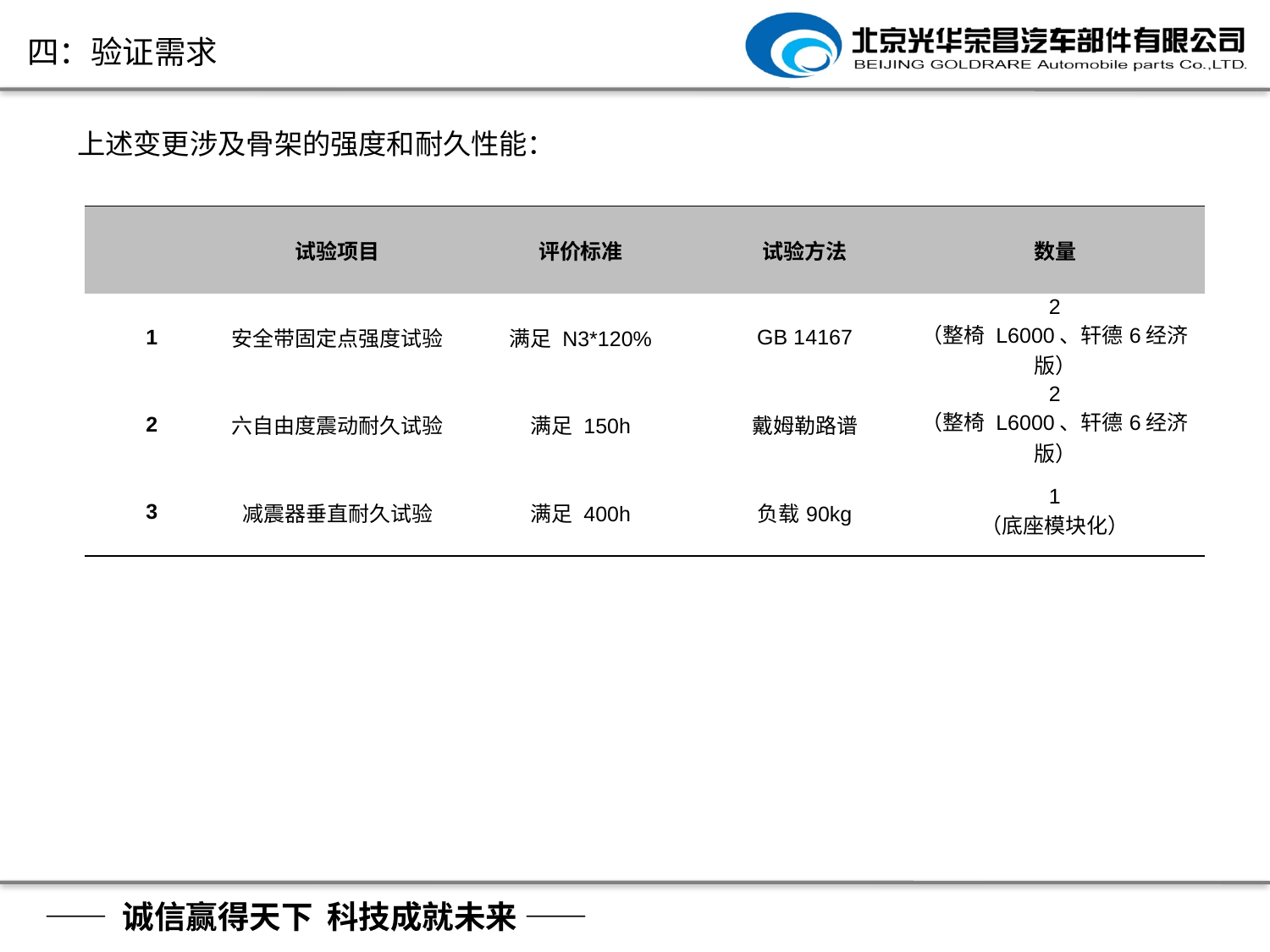

四：验证需求
上述变更涉及骨架的强度和耐久性能：
|  | 试验项目 | 评价标准 | 试验方法 | 数量 |
| --- | --- | --- | --- | --- |
| 1 | 安全带固定点强度试验 | 满足 N3\*120% | GB 14167 | 2 （整椅 L6000、轩德6经济版） |
| 2 | 六自由度震动耐久试验 | 满足 150h | 戴姆勒路谱 | 2 （整椅 L6000、轩德6经济版） |
| 3 | 减震器垂直耐久试验 | 满足 400h | 负载90kg | 1 （底座模块化） |